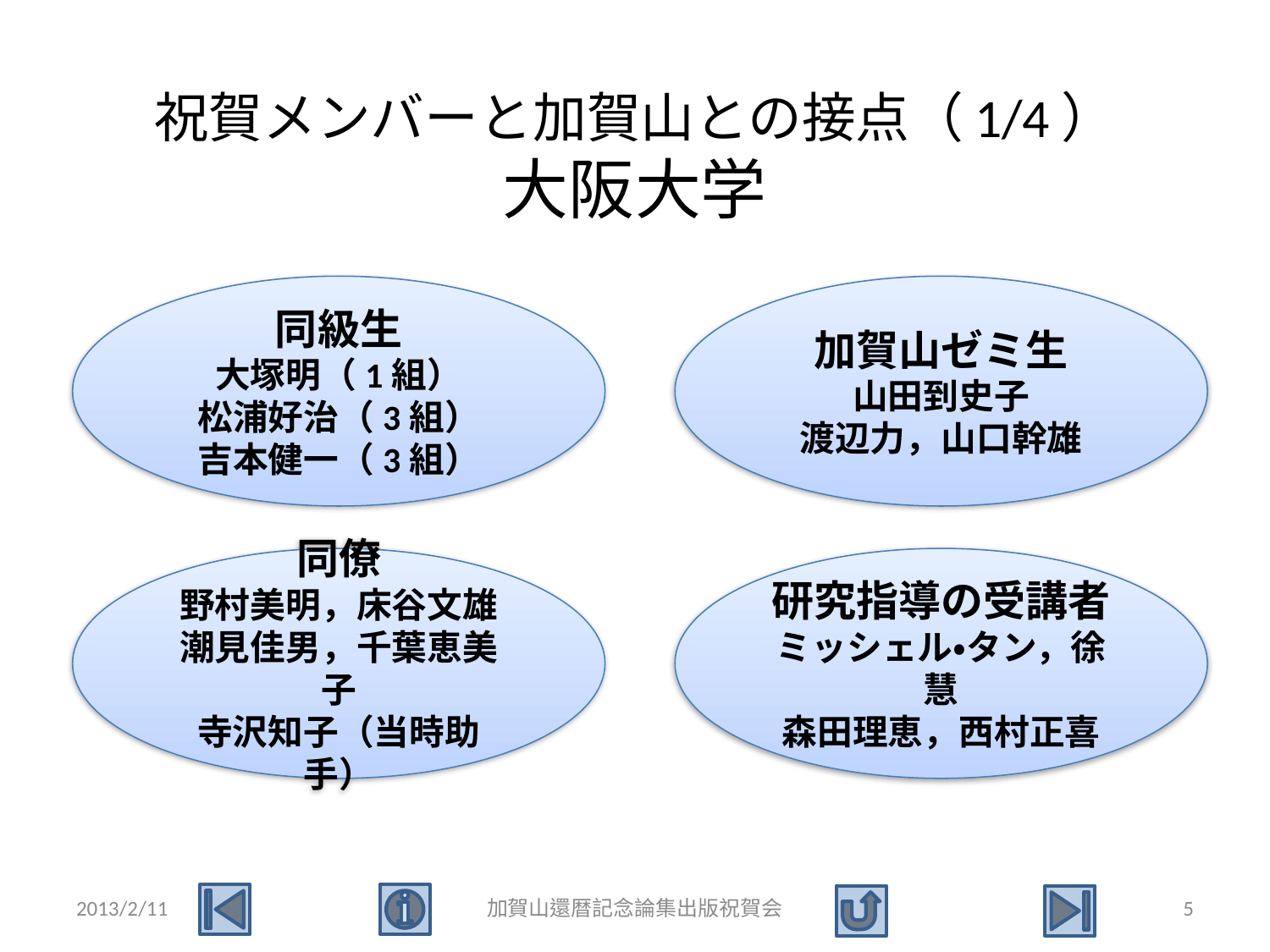

# 祝賀メンバーと加賀山との接点（1/4） 大阪大学
同級生
大塚明（1組）
松浦好治（3組）
吉本健一（3組）
加賀山ゼミ生
山田到史子
渡辺力，山口幹雄
同僚
野村美明，床谷文雄
潮見佳男，千葉恵美子
寺沢知子（当時助手）
研究指導の受講者
ミッシェル・タン，徐慧
森田理恵，西村正喜
2013/2/11
加賀山還暦記念論集出版祝賀会
5